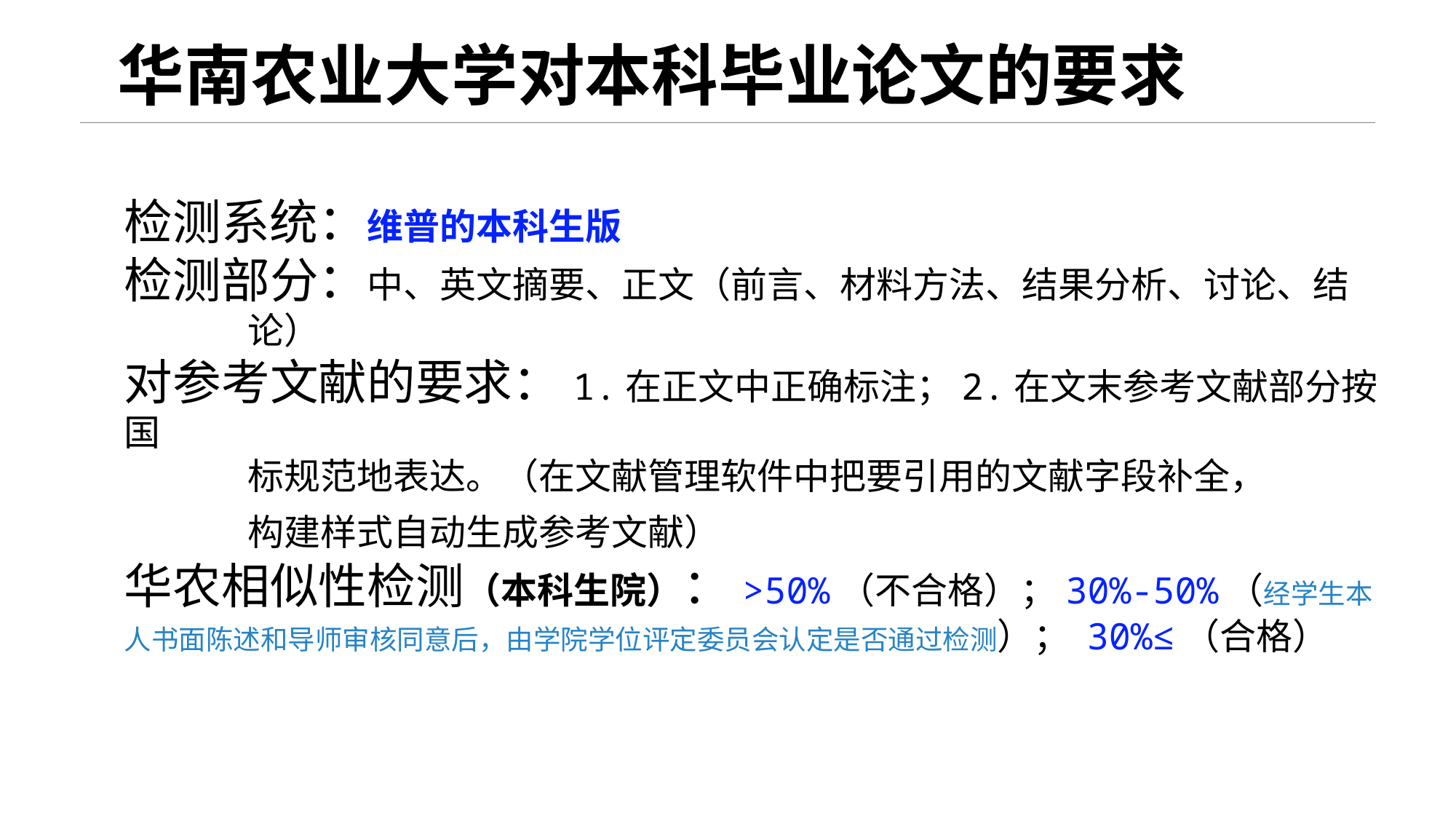

华南农业大学对本科毕业论文的要求
检测系统：维普的本科生版
检测部分：中、英文摘要、正文（前言、材料方法、结果分析、讨论、结
              论）
对参考文献的要求：1.在正文中正确标注；2.在文末参考文献部分按国
              标规范地表达。（在文献管理软件中把要引用的文献字段补全，
              构建样式自动生成参考文献）
华农相似性检测（本科生院）：>50%（不合格）；30%-50%（经学生本人书面陈述和导师审核同意后，由学院学位评定委员会认定是否通过检测）； 30%≤（合格）